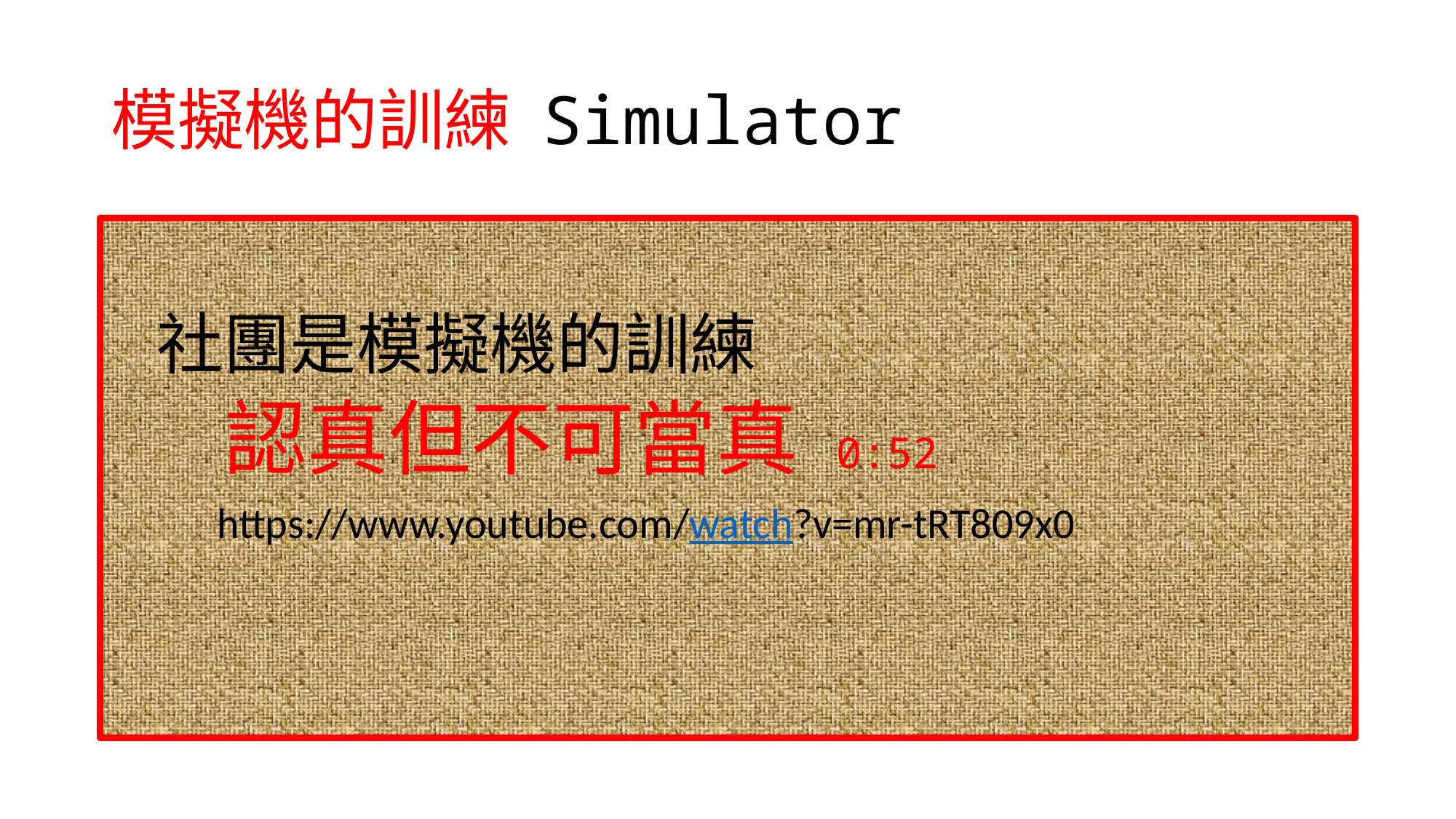

# 模擬機的訓練 Simulator

  社團是模擬機的訓練
           認真但不可當真 0:52
           https://www.youtube.com/watch?v=mr-tRT809x0